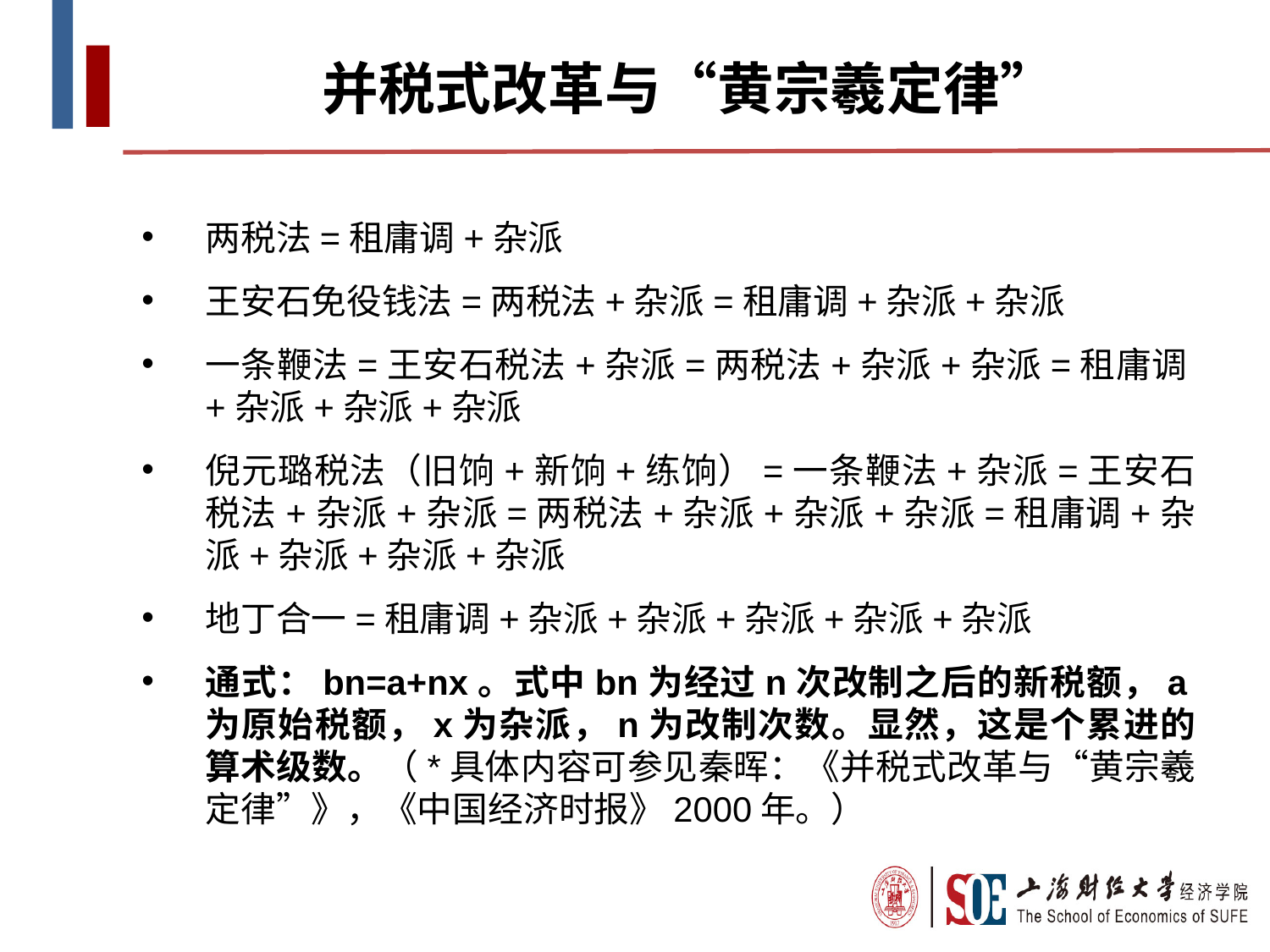

并税式改革与“黄宗羲定律”
两税法=租庸调+杂派
王安石免役钱法=两税法+杂派=租庸调+杂派+杂派
一条鞭法=王安石税法+杂派=两税法+杂派+杂派=租庸调+杂派+杂派+杂派
倪元璐税法（旧饷+新饷+练饷）=一条鞭法+杂派=王安石税法+杂派+杂派=两税法+杂派+杂派+杂派=租庸调+杂派+杂派+杂派+杂派
地丁合一=租庸调+杂派+杂派+杂派+杂派+杂派
通式：bn=a+nx。式中bn为经过n次改制之后的新税额，a为原始税额，x为杂派，n为改制次数。显然，这是个累进的算术级数。（*具体内容可参见秦晖：《并税式改革与“黄宗羲定律”》，《中国经济时报》2000年。）